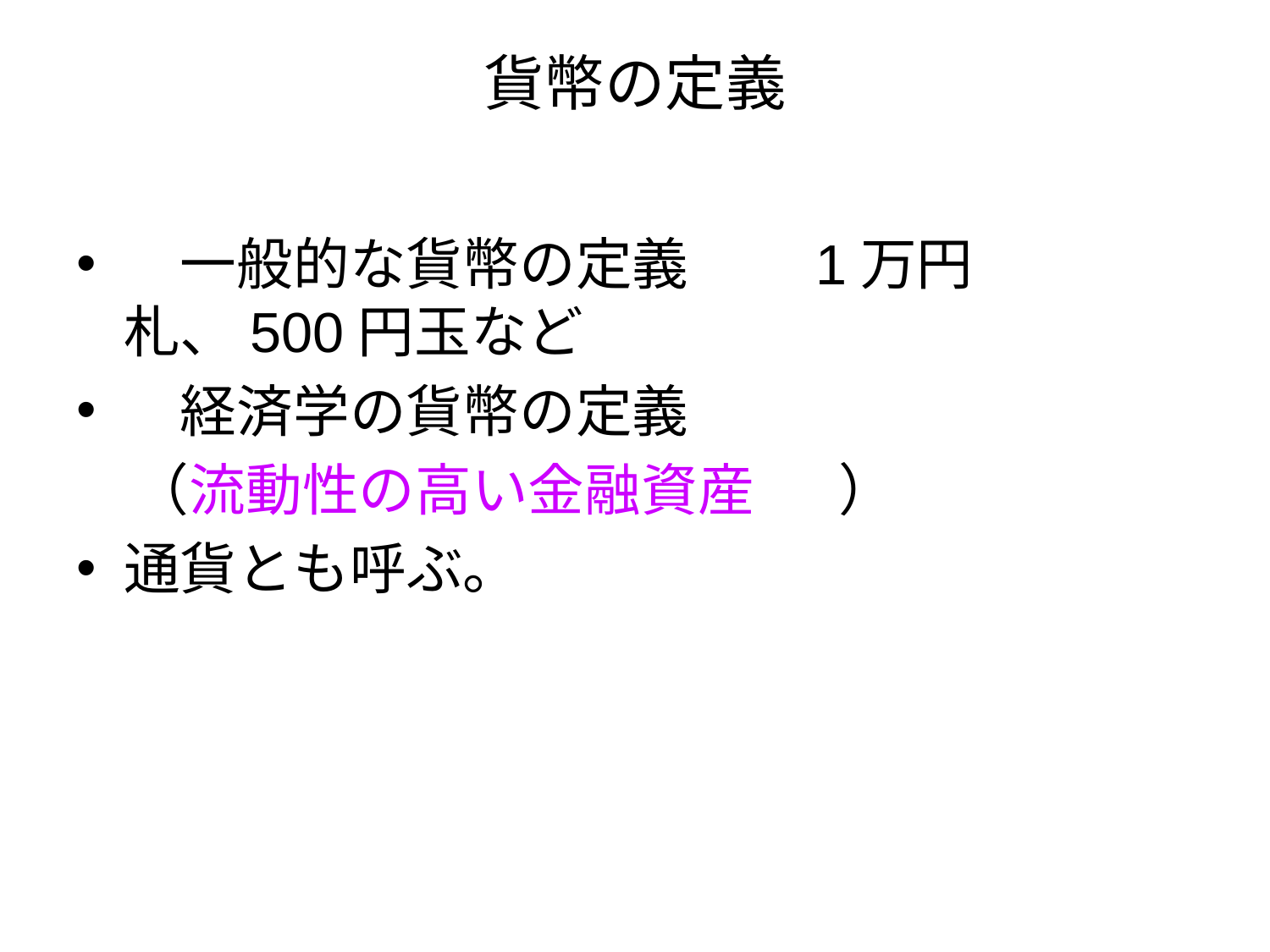

# 貨幣の定義
　一般的な貨幣の定義　　1万円札、500円玉など
　経済学の貨幣の定義
　（流動性の高い金融資産	）
通貨とも呼ぶ。